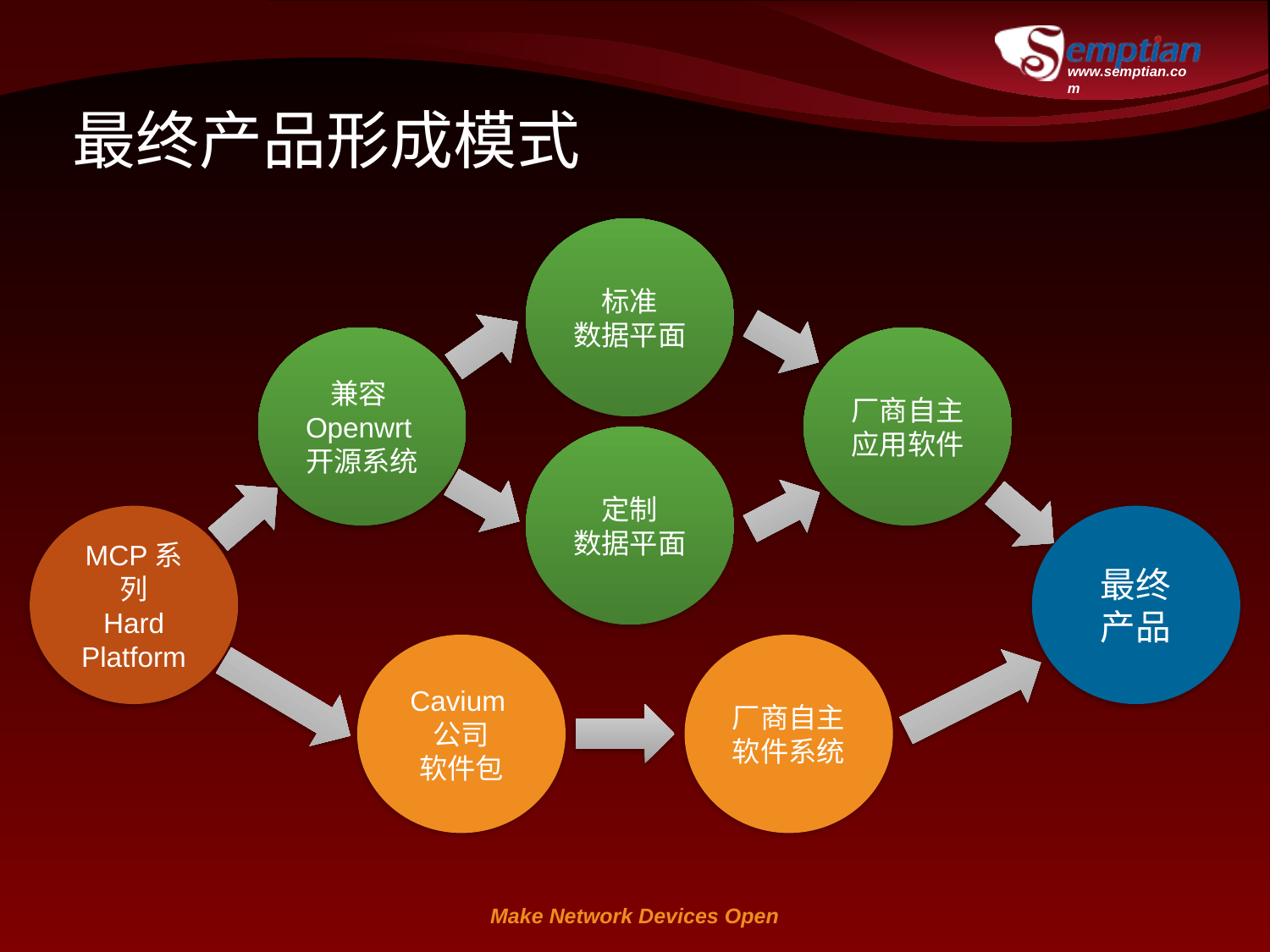

# 最终产品形成模式
标准
数据平面

兼容Openwrt开源系统
厂商自主应用软件
定制
数据平面

MCP系列
Hard Platform
最终
产品
Cavium公司
软件包
厂商自主软件系统